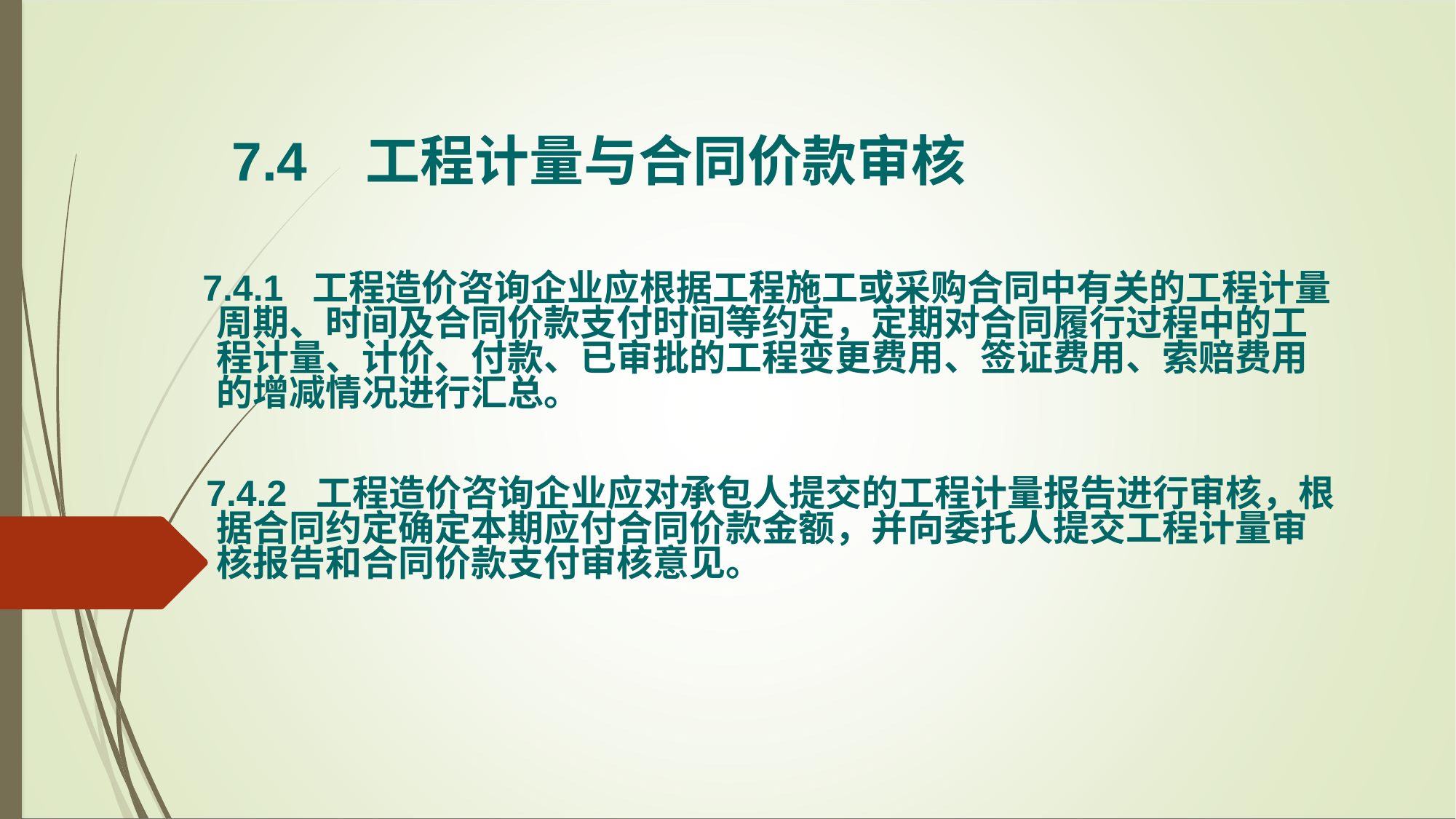

7.4   工程计量与合同价款审核
   7.4.1  工程造价咨询企业应根据工程施工或采购合同中有关的工程计量周期、时间及合同价款支付时间等约定，定期对合同履行过程中的工程计量、计价、付款、已审批的工程变更费用、签证费用、索赔费用的增减情况进行汇总。

   7.4.2  工程造价咨询企业应对承包人提交的工程计量报告进行审核，根据合同约定确定本期应付合同价款金额，并向委托人提交工程计量审核报告和合同价款支付审核意见。